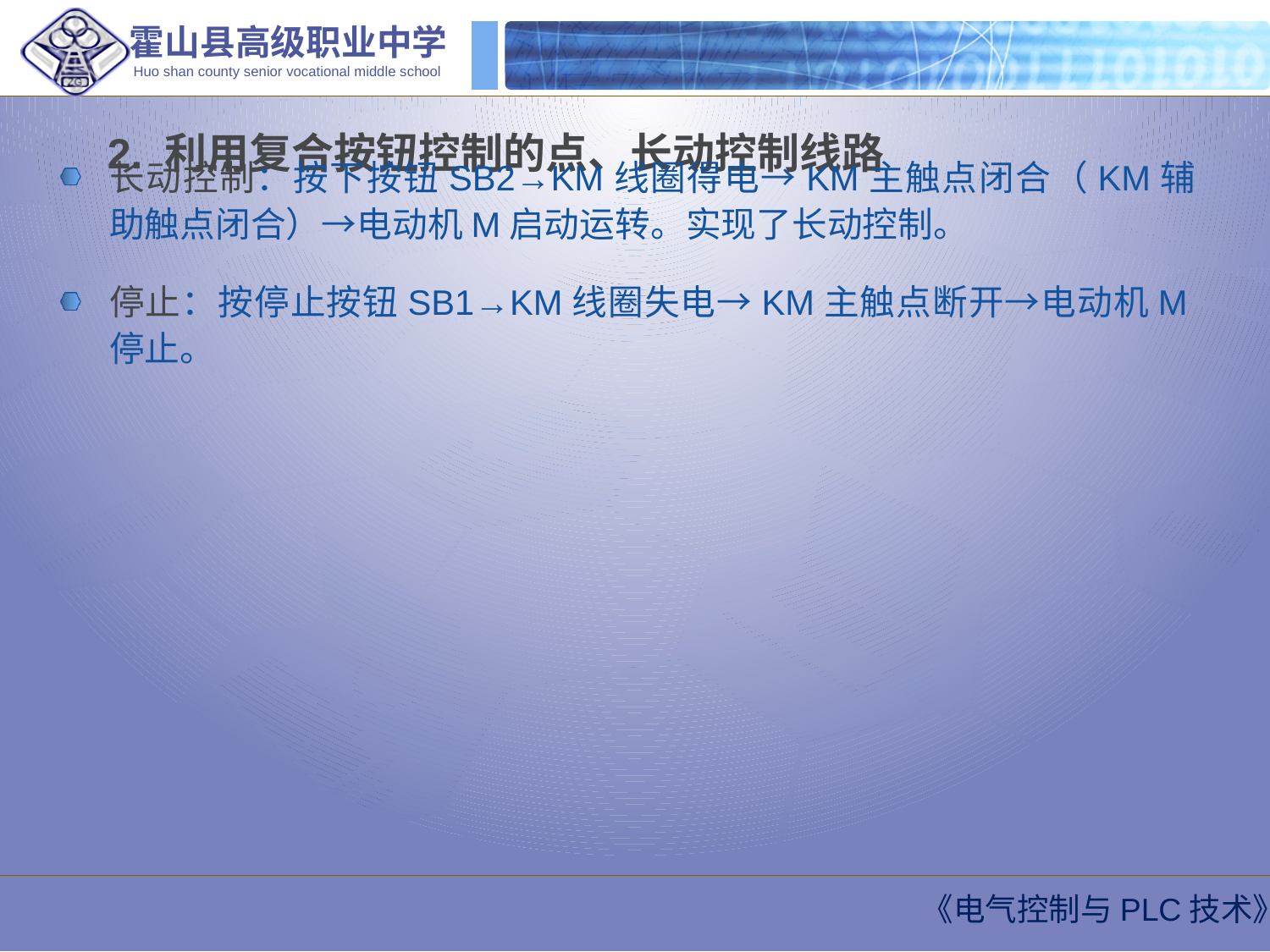

# 2. 利用复合按钮控制的点、长动控制线路
长动控制：按下按钮SB2→KM线圈得电→KM主触点闭合（KM辅助触点闭合）→电动机M启动运转。实现了长动控制。
停止：按停止按钮SB1→KM线圈失电→KM主触点断开→电动机M停止。